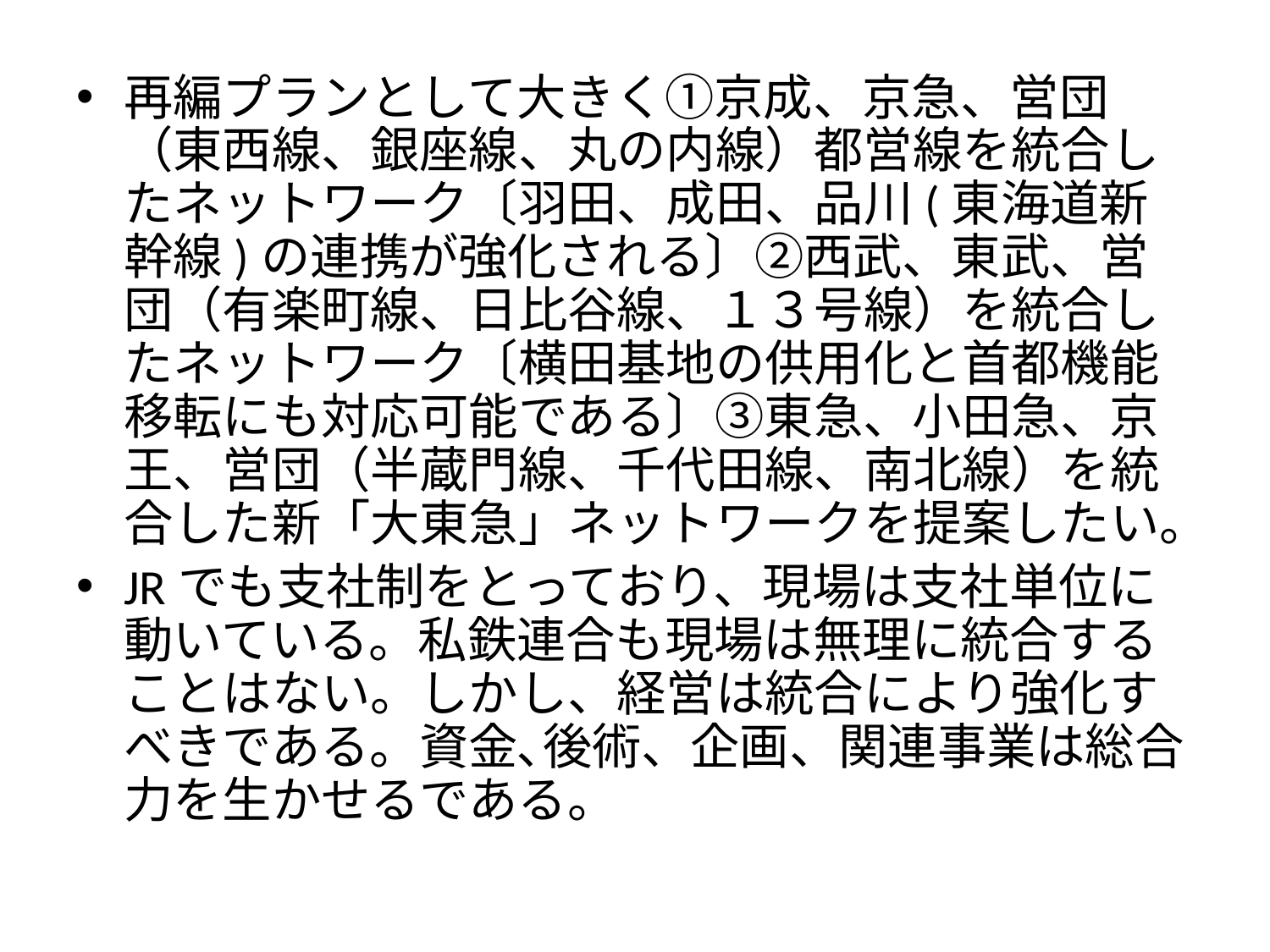

再編プランとして大きく①京成、京急、営団（東西線、銀座線、丸の内線）都営線を統合したネットワーク〔羽田、成田、品川(東海道新幹線)の連携が強化される〕②西武、東武、営団（有楽町線、日比谷線、１３号線）を統合したネットワーク〔横田基地の供用化と首都機能移転にも対応可能である〕③東急、小田急、京王、営団（半蔵門線、千代田線、南北線）を統合した新「大東急」ネットワークを提案したい。
JRでも支社制をとっており、現場は支社単位に動いている。私鉄連合も現場は無理に統合することはない。しかし、経営は統合により強化すべきである。資金､後術、企画、関連事業は総合力を生かせるである。